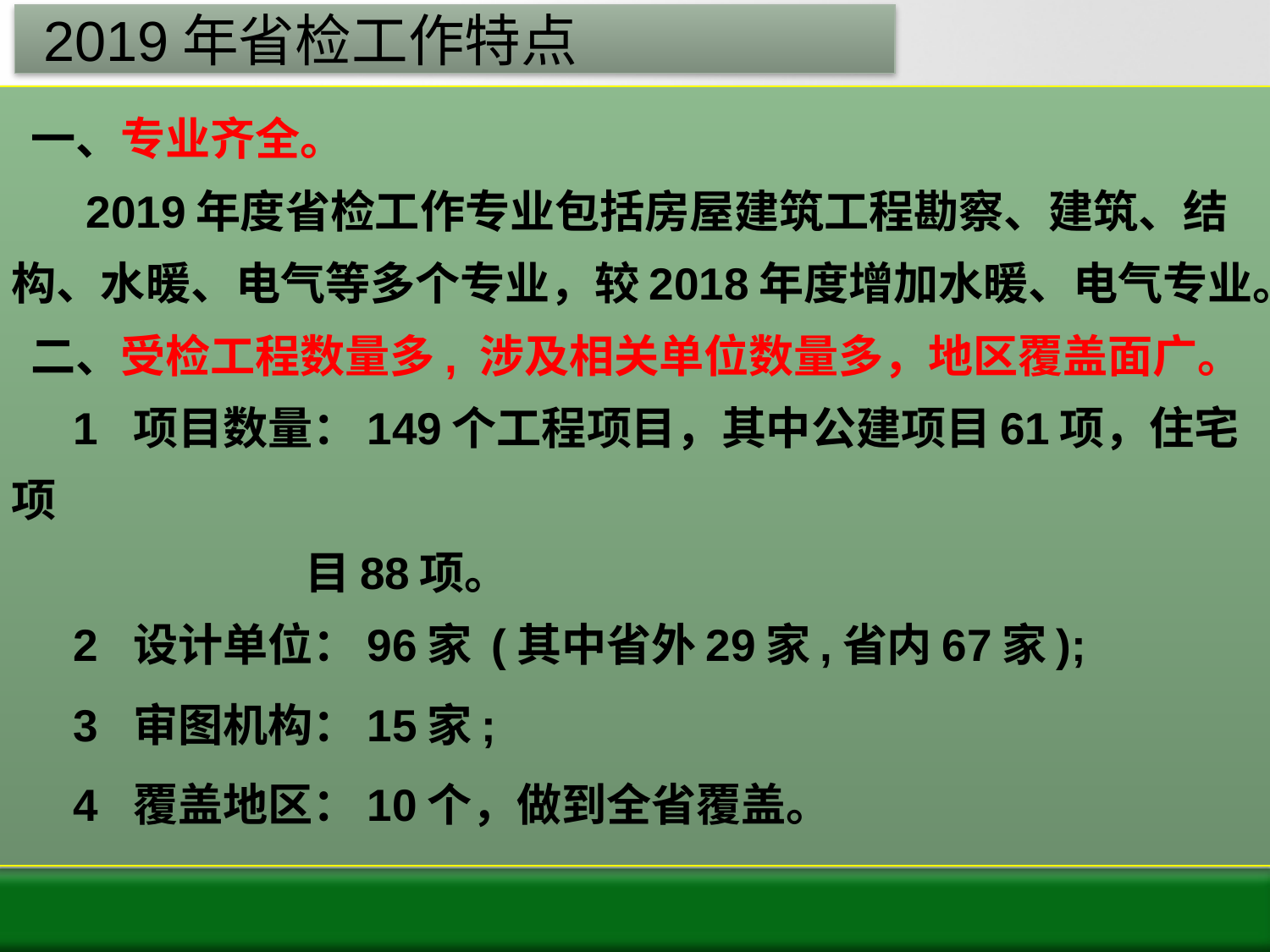

# 2019年省检工作特点
 一、专业齐全。
      2019年度省检工作专业包括房屋建筑工程勘察、建筑、结构、水暖、电气等多个专业，较2018年度增加水暖、电气专业。
 二、受检工程数量多, 涉及相关单位数量多，地区覆盖面广。
     1  项目数量：149个工程项目，其中公建项目61项，住宅项
                            目88项。
     2  设计单位：96家 (其中省外29家,省内67家);
     3  审图机构：15家;
     4  覆盖地区：10个，做到全省覆盖。